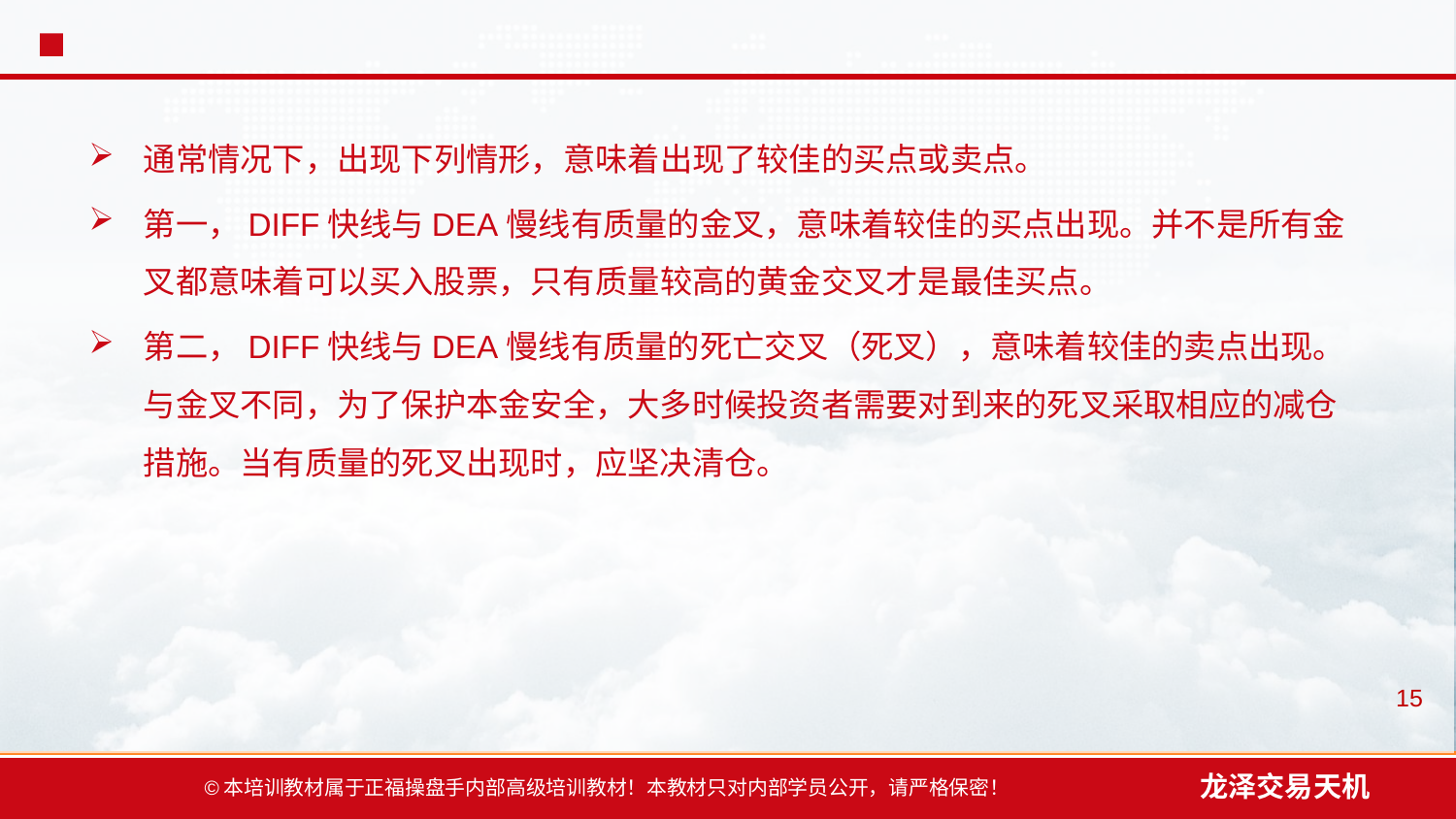

#
通常情况下，出现下列情形，意味着出现了较佳的买点或卖点。
第一，DIFF快线与DEA慢线有质量的金叉，意味着较佳的买点出现。并不是所有金叉都意味着可以买入股票，只有质量较高的黄金交叉才是最佳买点。
第二，DIFF快线与DEA慢线有质量的死亡交叉（死叉），意味着较佳的卖点出现。与金叉不同，为了保护本金安全，大多时候投资者需要对到来的死叉采取相应的减仓措施。当有质量的死叉出现时，应坚决清仓。